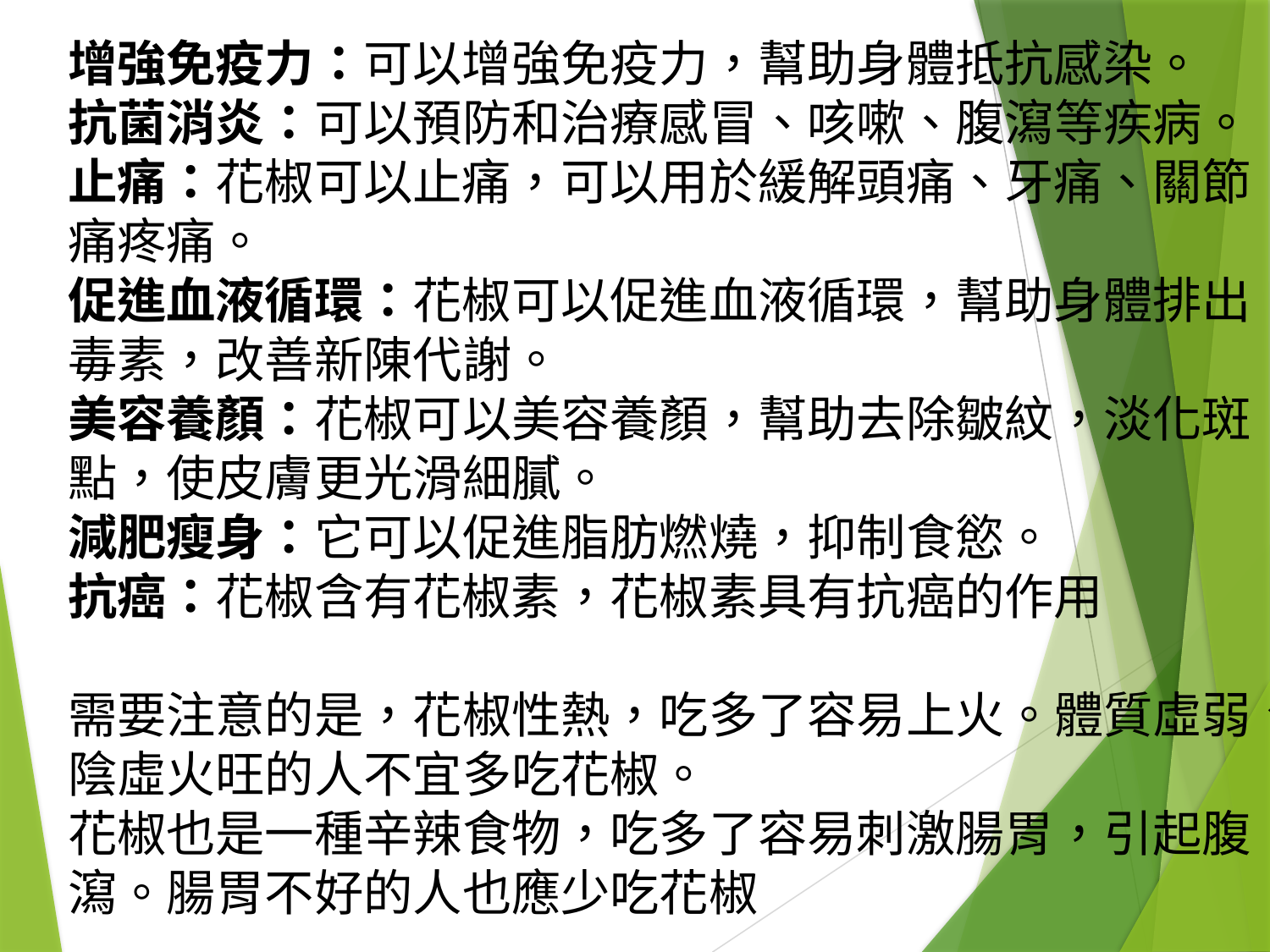

# 增強免疫力：可以增強免疫力，幫助身體抵抗感染。 抗菌消炎：可以預防和治療感冒、咳嗽、腹瀉等疾病。 止痛：花椒可以止痛，可以用於緩解頭痛、牙痛、關節痛疼痛。 促進血液循環：花椒可以促進血液循環，幫助身體排出毒素，改善新陳代謝。 美容養顏：花椒可以美容養顏，幫助去除皺紋，淡化斑點，使皮膚更光滑細膩。 減肥瘦身：它可以促進脂肪燃燒，抑制食慾。 抗癌：花椒含有花椒素，花椒素具有抗癌的作用 需要注意的是，花椒性熱，吃多了容易上火。體質虛弱、陰虛火旺的人不宜多吃花椒。 花椒也是一種辛辣食物，吃多了容易刺激腸胃，引起腹瀉。腸胃不好的人也應少吃花椒